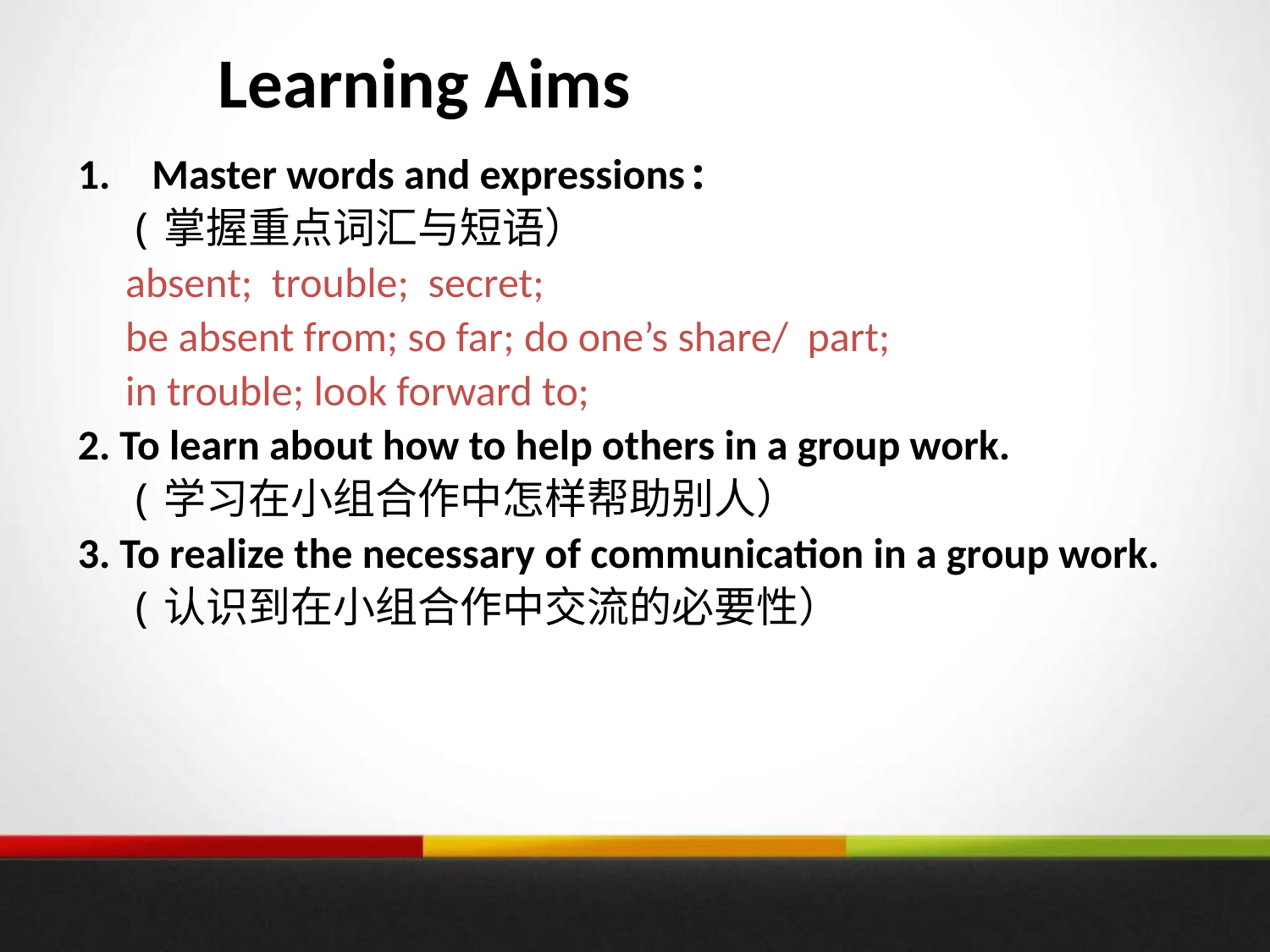

# Learning Aims
Master words and expressions:
  (掌握重点词汇与短语）
     absent;  trouble;  secret;
     be absent from; so far; do one’s share/  part;
     in trouble; look forward to;
2. To learn about how to help others in a group work.
  (学习在小组合作中怎样帮助别人）
3. To realize the necessary of communication in a group work.
  (认识到在小组合作中交流的必要性）